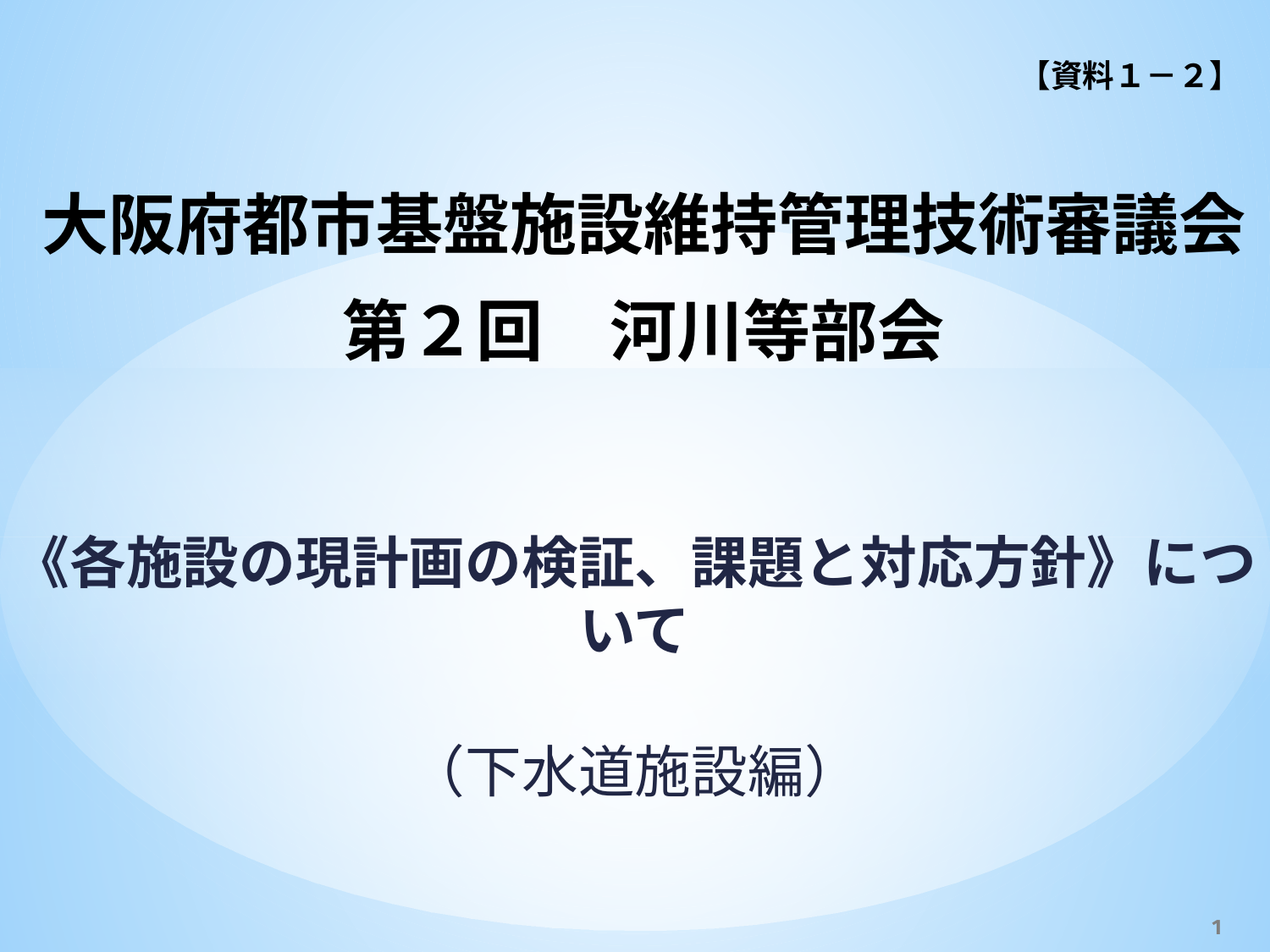

【資料１－２】
# 大阪府都市基盤施設維持管理技術審議会 第２回　河川等部会
《各施設の現計画の検証、課題と対応方針》について
（下水道施設編）

1